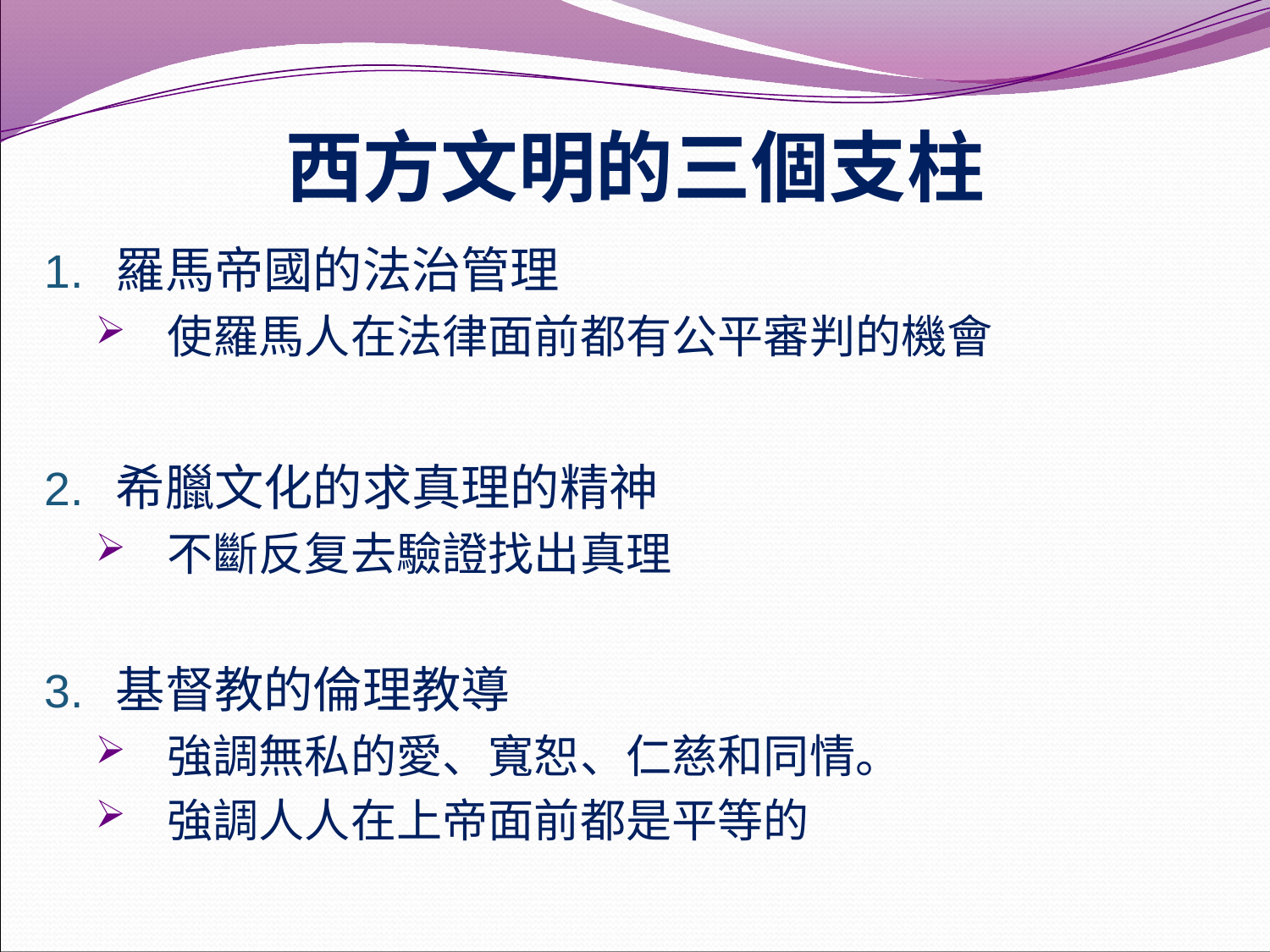

# 西方文明的三個支柱
羅馬帝國的法治管理
使羅馬人在法律面前都有公平審判的機會

希臘文化的求真理的精神
不斷反复去驗證找出真理

基督教的倫理教導
強調無私的愛、寬恕、仁慈和同情。
強調人人在上帝面前都是平等的